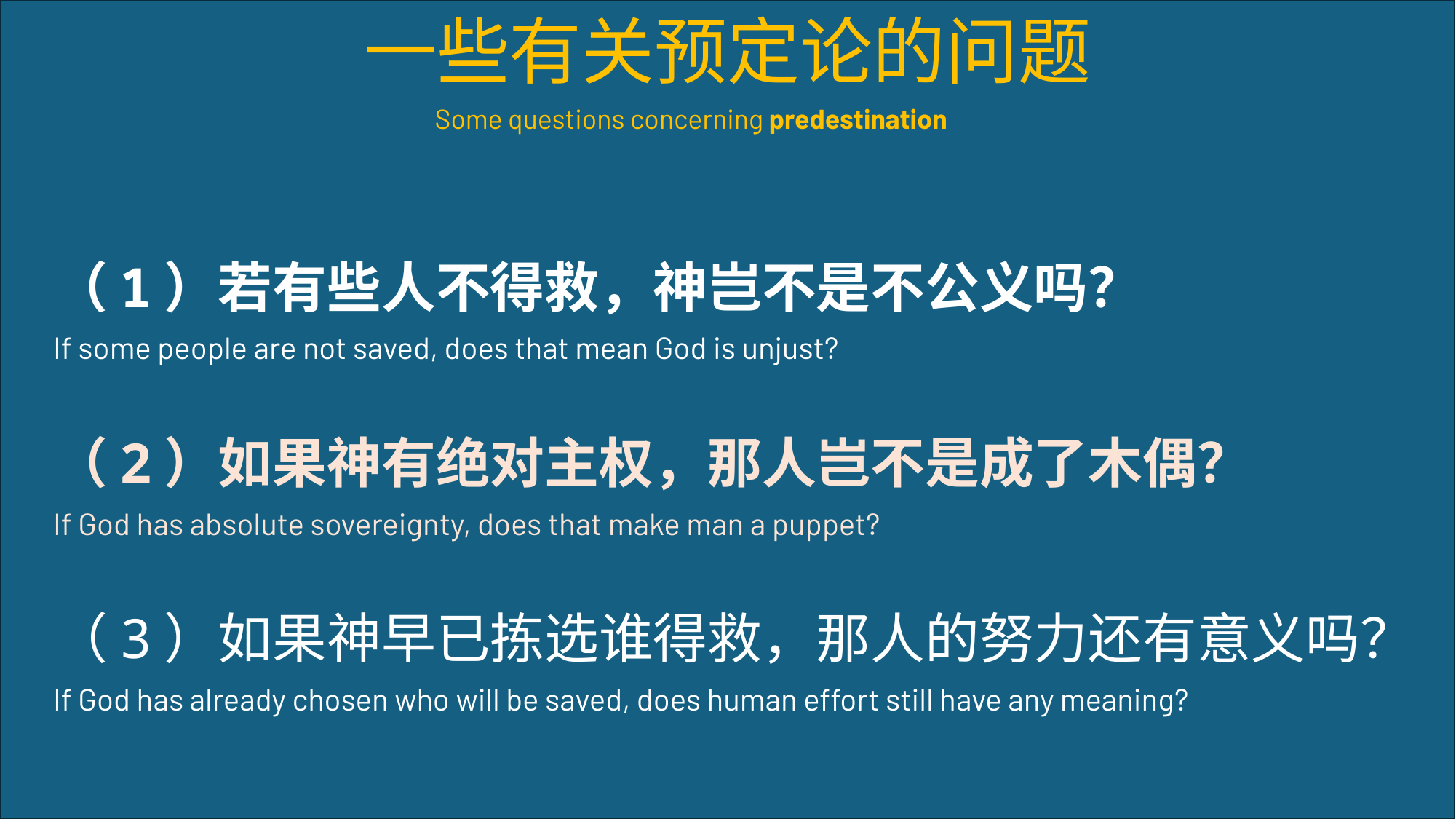

一些有关预定论的问题
Some questions concerning predestination
（1）若有些人不得救，神岂不是不公义吗？
If some people are not saved, does that mean God is unjust?

（2）如果神有绝对主权，那人岂不是成了木偶？
If God has absolute sovereignty, does that make man a puppet?

（3）如果神早已拣选谁得救，那人的努力还有意义吗？
If God has already chosen who will be saved, does human effort still have any meaning?